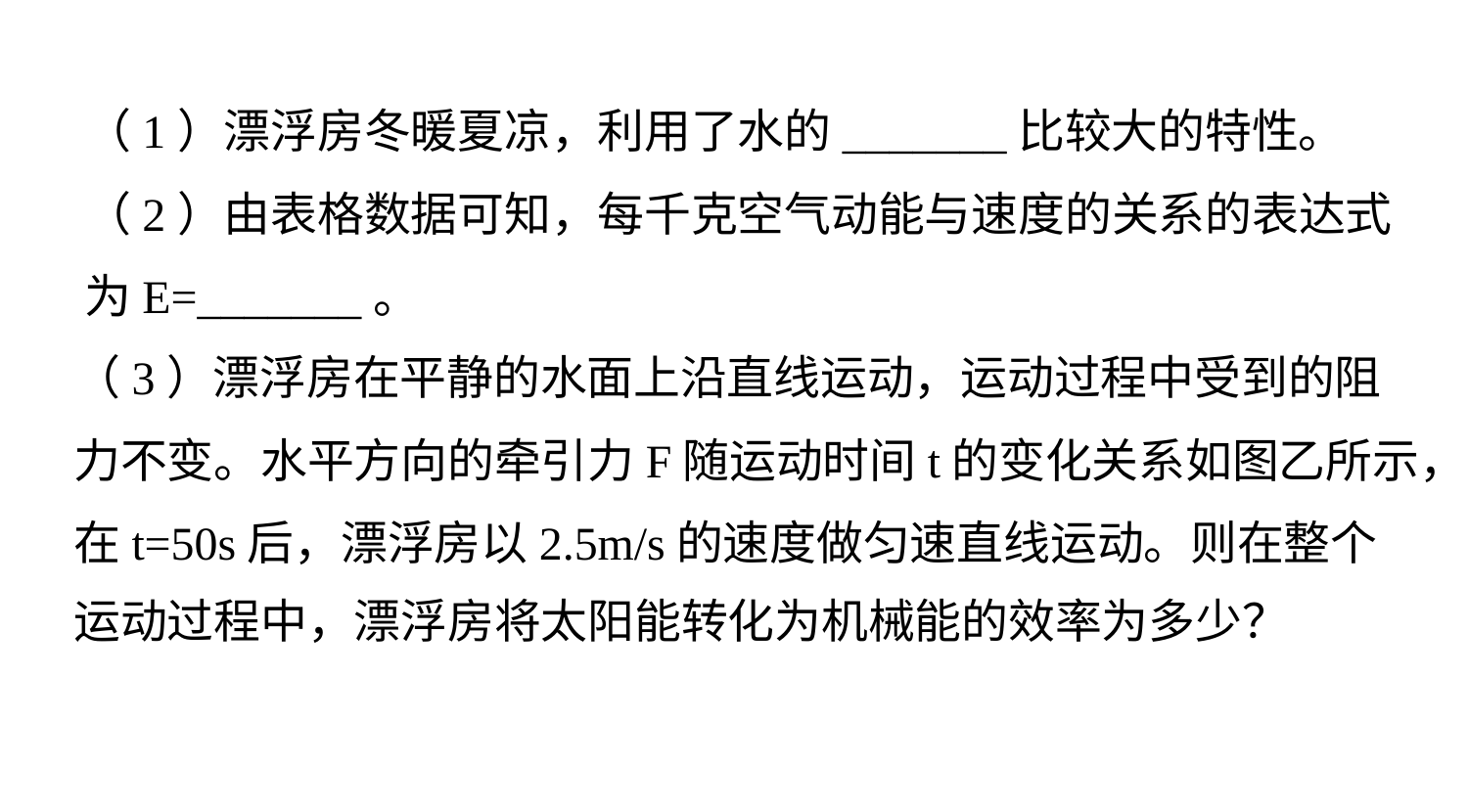

（1）漂浮房冬暖夏凉，利用了水的_______比较大的特性。

（2）由表格数据可知，每千克空气动能与速度的关系的表达式

为E=_______。
（3）漂浮房在平静的水面上沿直线运动，运动过程中受到的阻

力不变。水平方向的牵引力F随运动时间t的变化关系如图乙所示，

在t=50s后，漂浮房以2.5m/s的速度做匀速直线运动。则在整个

运动过程中，漂浮房将太阳能转化为机械能的效率为多少？